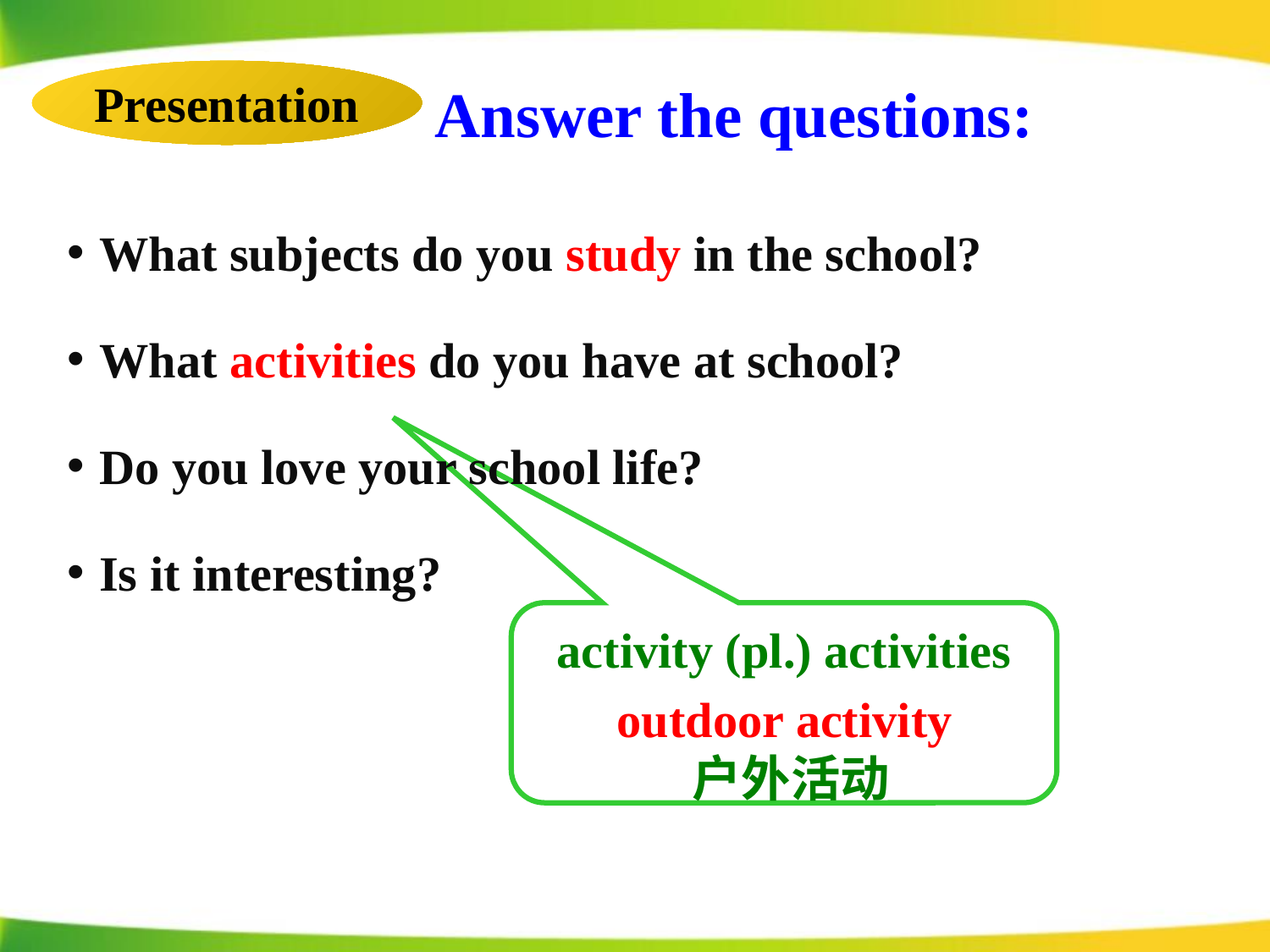

# Answer the questions:
Presentation
What subjects do you study in the school?
What activities do you have at school?
Do you love your school life?
Is it interesting?
activity (pl.) activities

outdoor activity
户外活动